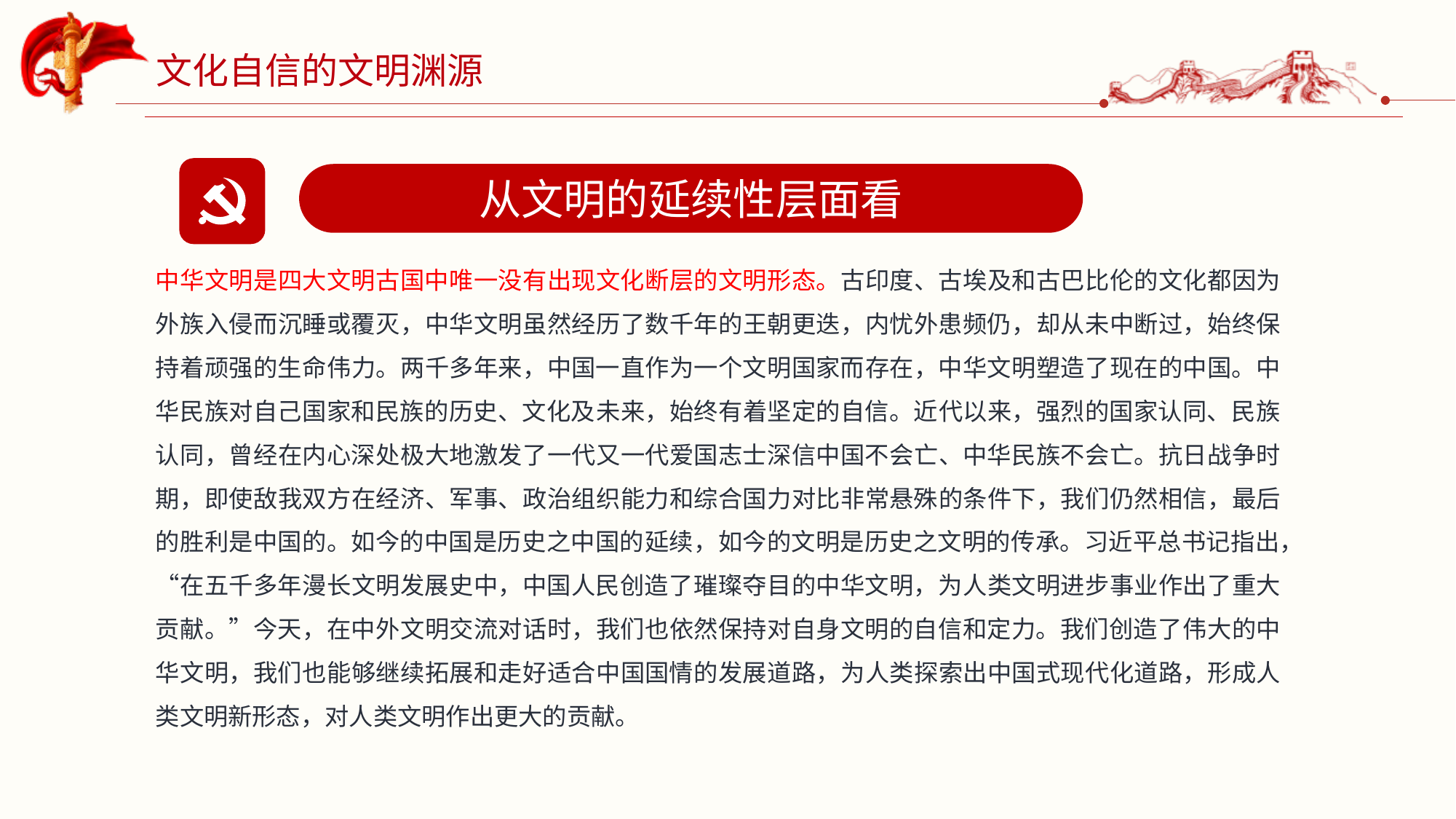

文化自信的文明渊源

从文明的延续性层面看
中华文明是四大文明古国中唯一没有出现文化断层的文明形态。古印度、古埃及和古巴比伦的文化都因为外族入侵而沉睡或覆灭，中华文明虽然经历了数千年的王朝更迭，内忧外患频仍，却从未中断过，始终保持着顽强的生命伟力。两千多年来，中国一直作为一个文明国家而存在，中华文明塑造了现在的中国。中华民族对自己国家和民族的历史、文化及未来，始终有着坚定的自信。近代以来，强烈的国家认同、民族认同，曾经在内心深处极大地激发了一代又一代爱国志士深信中国不会亡、中华民族不会亡。抗日战争时期，即使敌我双方在经济、军事、政治组织能力和综合国力对比非常悬殊的条件下，我们仍然相信，最后的胜利是中国的。如今的中国是历史之中国的延续，如今的文明是历史之文明的传承。习近平总书记指出，“在五千多年漫长文明发展史中，中国人民创造了璀璨夺目的中华文明，为人类文明进步事业作出了重大贡献。”今天，在中外文明交流对话时，我们也依然保持对自身文明的自信和定力。我们创造了伟大的中华文明，我们也能够继续拓展和走好适合中国国情的发展道路，为人类探索出中国式现代化道路，形成人类文明新形态，对人类文明作出更大的贡献。